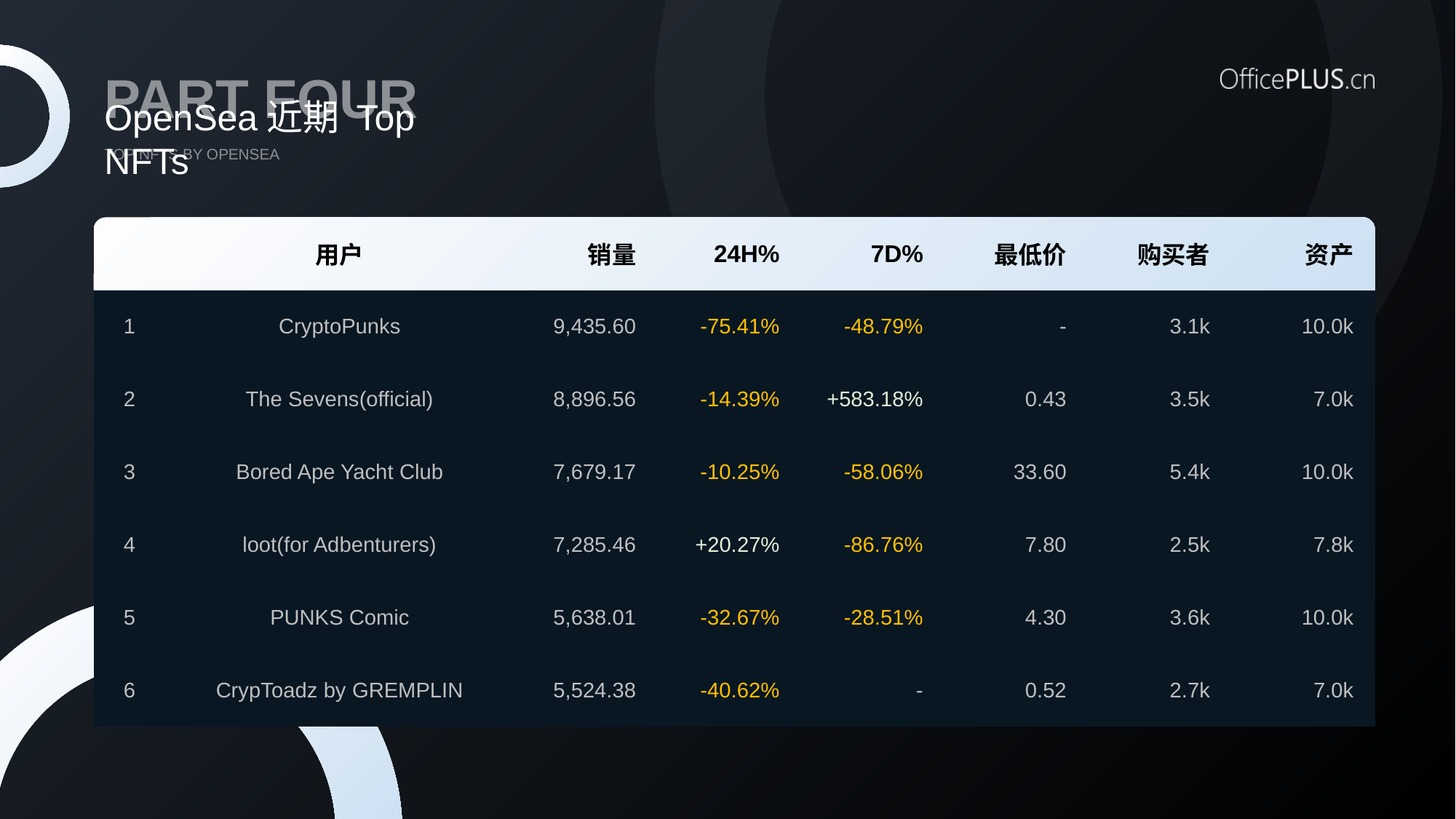

PART FOUR
OpenSea近期 Top NFTs
top nfts by opensea

|  | 用户 | 销量 | 24H% | 7D% | 最低价 | 购买者 | 资产 |
| --- | --- | --- | --- | --- | --- | --- | --- |
| 1 | CryptoPunks | 9,435.60 | -75.41% | -48.79% | - | 3.1k | 10.0k |
| 2 | The Sevens(official) | 8,896.56 | -14.39% | +583.18% | 0.43 | 3.5k | 7.0k |
| 3 | Bored Ape Yacht Club | 7,679.17 | -10.25% | -58.06% | 33.60 | 5.4k | 10.0k |
| 4 | loot(for Adbenturers) | 7,285.46 | +20.27% | -86.76% | 7.80 | 2.5k | 7.8k |
| 5 | PUNKS Comic | 5,638.01 | -32.67% | -28.51% | 4.30 | 3.6k | 10.0k |
| 6 | CrypToadz by GREMPLIN | 5,524.38 | -40.62% | - | 0.52 | 2.7k | 7.0k |